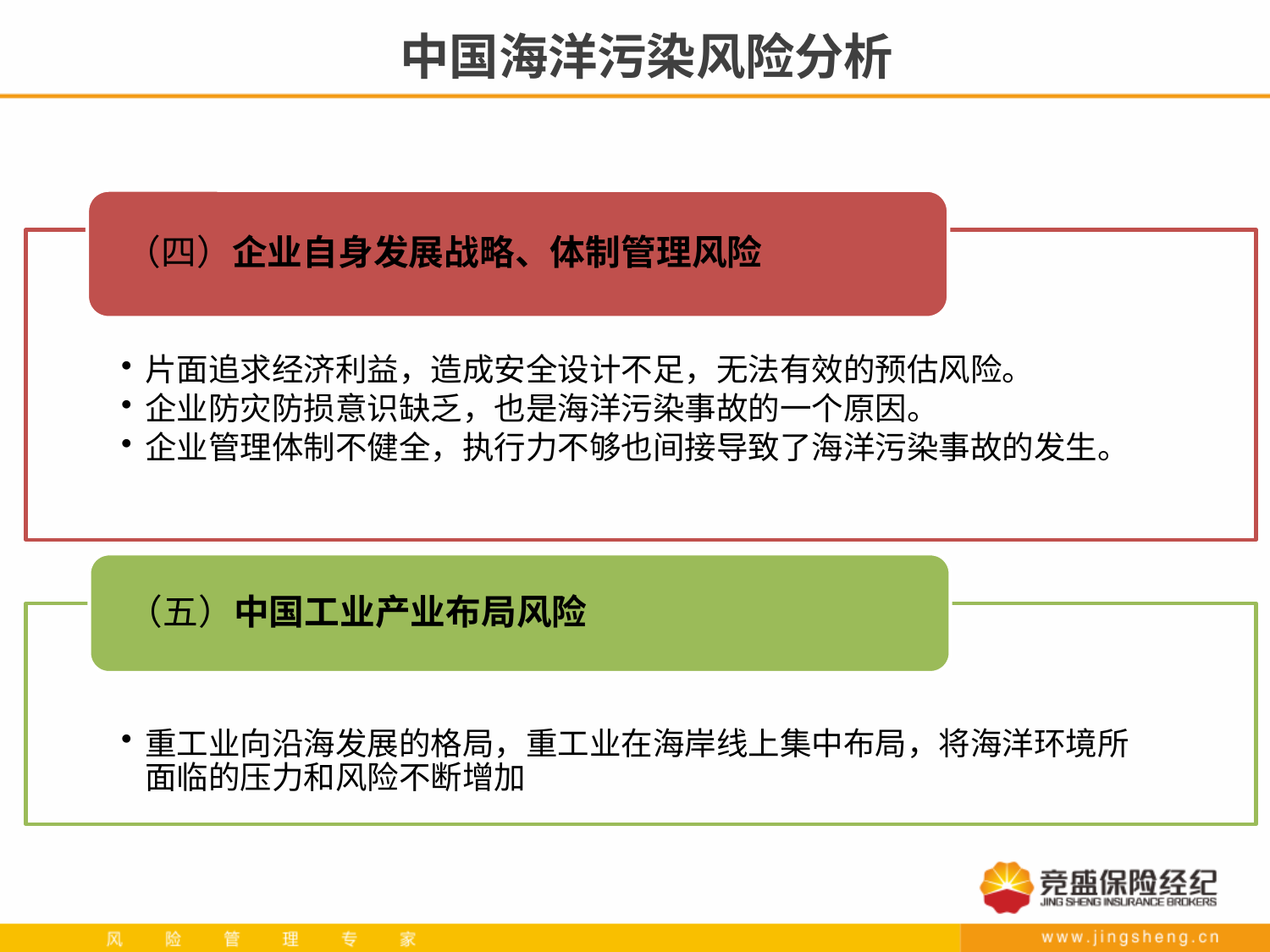

# 中国海洋污染风险分析
片面追求经济利益，造成安全设计不足，无法有效的预估风险。
企业防灾防损意识缺乏，也是海洋污染事故的一个原因。
企业管理体制不健全，执行力不够也间接导致了海洋污染事故的发生。
（四）企业自身发展战略、体制管理风险
重工业向沿海发展的格局，重工业在海岸线上集中布局，将海洋环境所面临的压力和风险不断增加
（五）中国工业产业布局风险